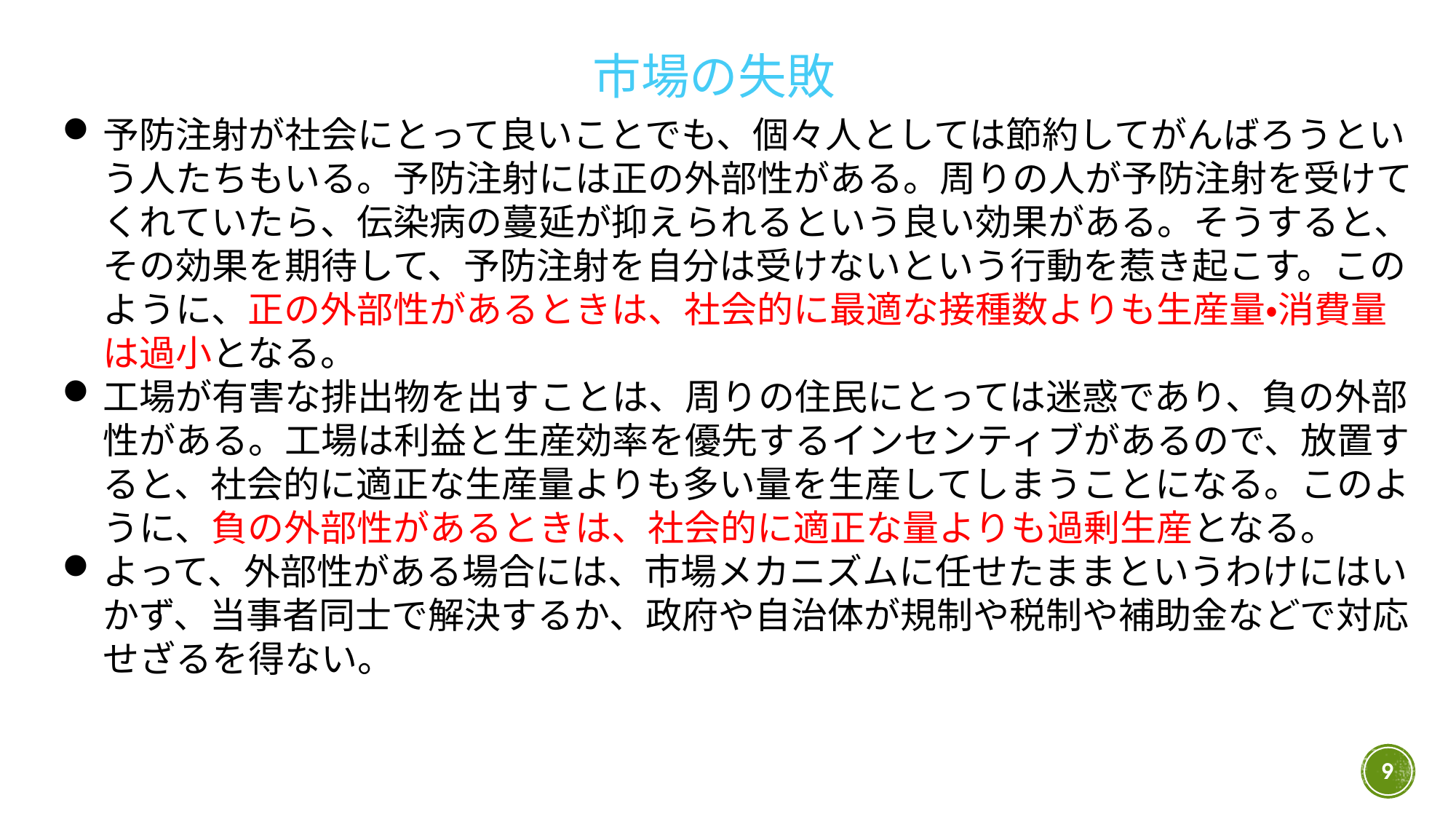

市場の失敗
予防注射が社会にとって良いことでも、個々人としては節約してがんばろうという人たちもいる。予防注射には正の外部性がある。周りの人が予防注射を受けてくれていたら、伝染病の蔓延が抑えられるという良い効果がある。そうすると、その効果を期待して、予防注射を自分は受けないという行動を惹き起こす。このように、正の外部性があるときは、社会的に最適な接種数よりも生産量・消費量は過小となる。
工場が有害な排出物を出すことは、周りの住民にとっては迷惑であり、負の外部性がある。工場は利益と生産効率を優先するインセンティブがあるので、放置すると、社会的に適正な生産量よりも多い量を生産してしまうことになる。このように、負の外部性があるときは、社会的に適正な量よりも過剰生産となる。
よって、外部性がある場合には、市場メカニズムに任せたままというわけにはいかず、当事者同士で解決するか、政府や自治体が規制や税制や補助金などで対応せざるを得ない。
9